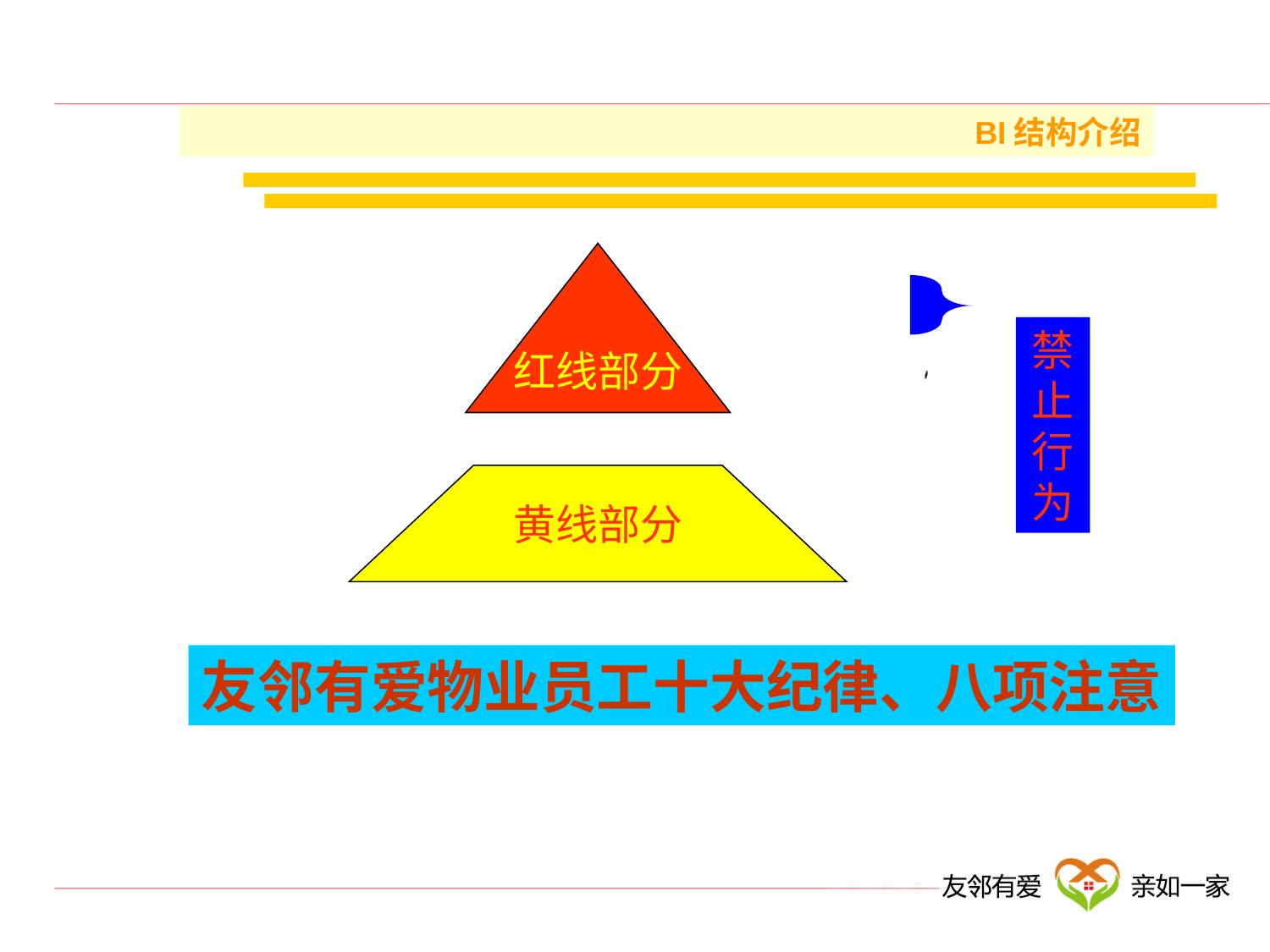

BI结构介绍

红线部分

禁止行为
黄线部分
友邻有爱物业员工十大纪律、八项注意